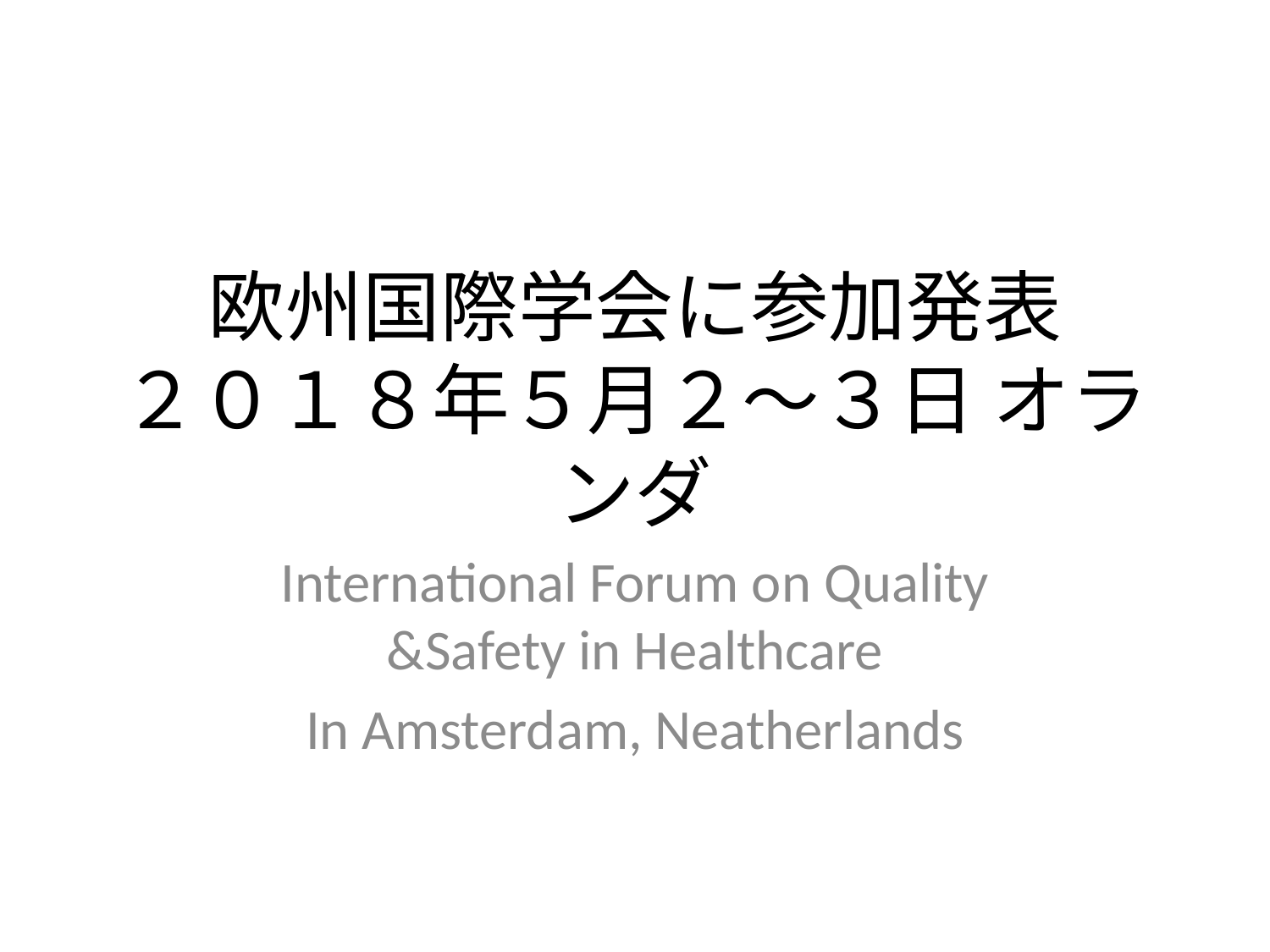

# 欧州国際学会に参加発表 ２０１８年５月２～３日 オランダ
International Forum on Quality &Safety in Healthcare
In Amsterdam, Neatherlands